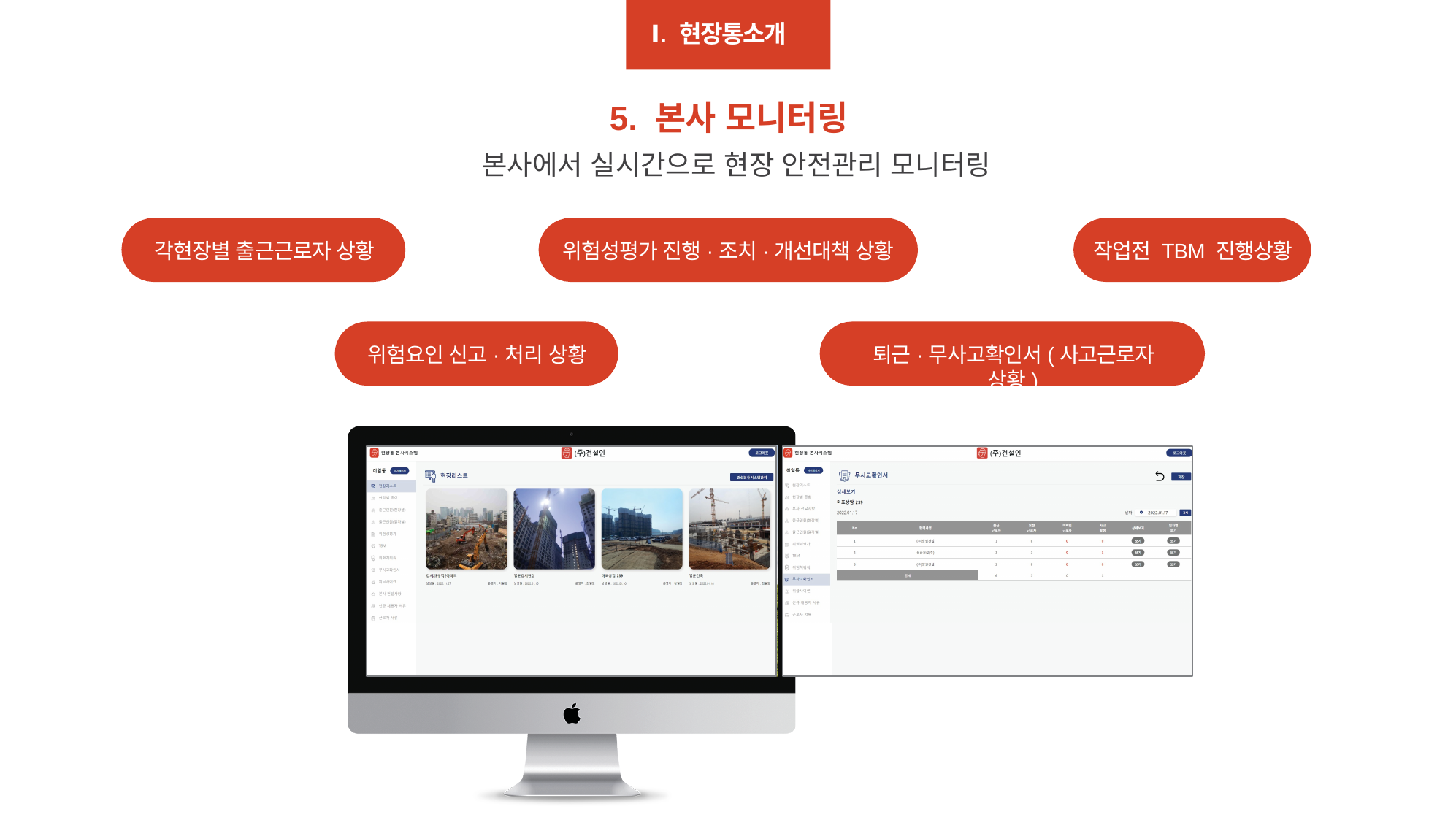

Ⅰ. 현장통소개
# 5. 본사 모니터링
본사에서 실시간으로 현장 안전관리 모니터링

각현장별 출근근로자 상황
위험성평가 진행·조치·개선대책 상황
작업전 TBM 진행상황

위험요인 신고·처리 상황
퇴근·무사고확인서(사고근로자 상황)